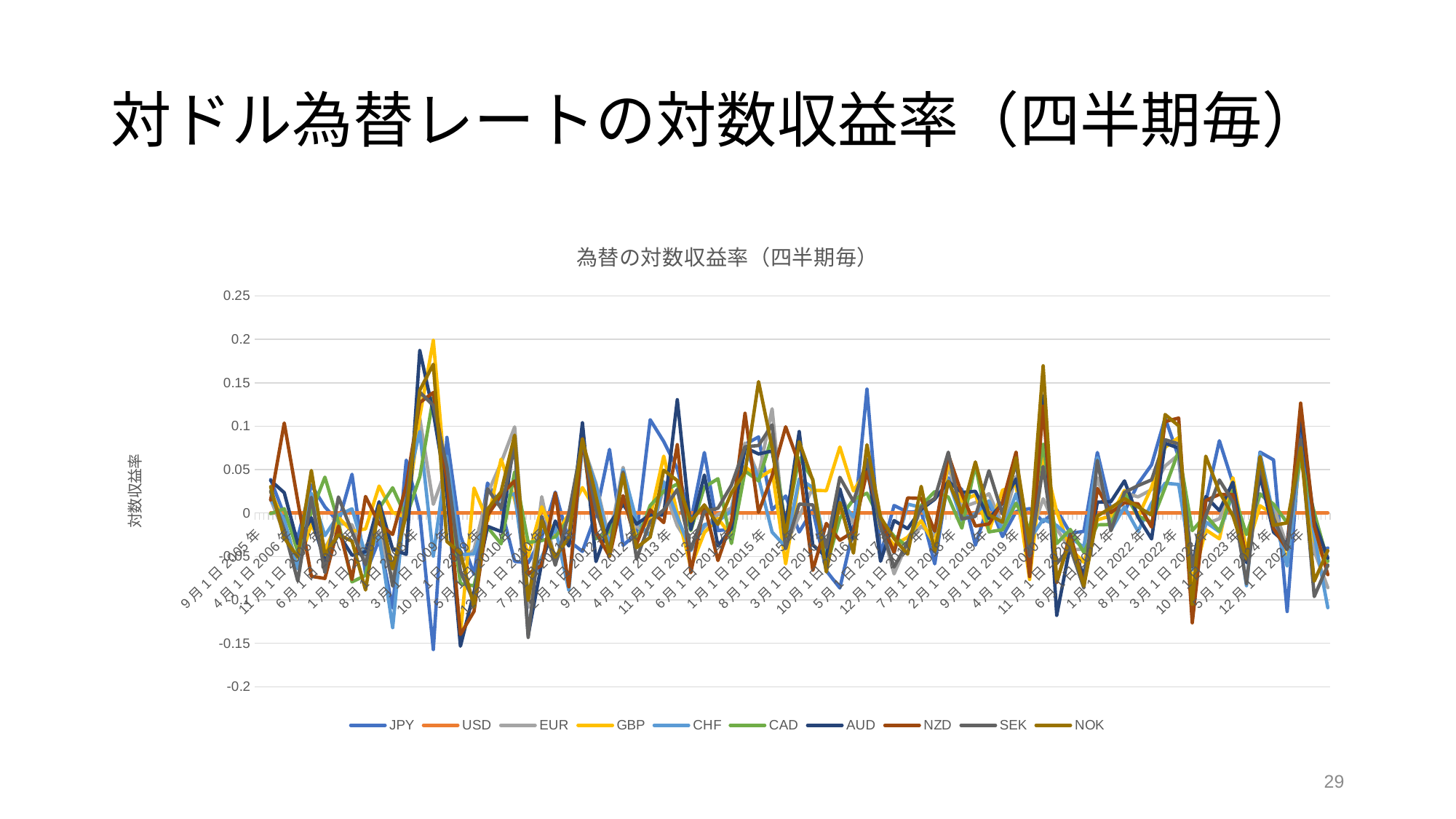

# 対ドル為替レートの対数収益率（四半期毎）

### Chart: 為替の対数収益率（四半期毎）

| Category | JPY | USD | EUR | GBP | CHF | CAD | AUD | NZD | SEK | NOK |
|---|---|---|---|---|---|---|---|---|---|---|
| 38596 | None | None | None | None | None | None | None | None | None | None |
| 38687 | 0.038542747025618045 | 0.0 | 0.015639308789417633 | 0.024395703668228748 | 0.015574368276965213 | -0.0006879353612092961 | 0.03744412321009206 | 0.015067882863826598 | 0.025060901358107113 | 0.03035986429593966 |
| 38777 | -0.002376507653893349 | 0.0 | -0.022763652151301526 | -0.009686981129238928 | -0.0074883822077248955 | 0.00497684226159118 | 0.023417896901325508 | 0.10369291456606176 | -0.01951287623713386 | -0.028756455564303854 |
| 38869 | -0.027918408111272674 | 0.0 | -0.05402682783824237 | -0.061102747572614816 | -0.06430333889581405 | -0.04472414565208092 | -0.0352244094883146 | 0.01363476841181054 | -0.07824503219665785 | -0.05070080454008915 |
| 38961 | 0.03215821773561911 | 0.0 | 0.009420820789605723 | -0.013018595620772485 | 0.02272365596023598 | 0.0008946945215234082 | -0.005508015413895008 | -0.07285216856626957 | 0.018157807194923343 | 0.0490209788469072 |
| 39052 | 0.007082660299177319 | 0.0 | -0.040996236764936154 | -0.04518379586847696 | -0.02600073574046697 | 0.041344126116428764 | -0.05602631340968258 | -0.07533467007737177 | -0.06847402483343239 | -0.047930046312348824 |
| 39142 | -0.01038816824601284 | 0.0 | -0.011818741913195476 | -0.004908226207697366 | -0.0024648767717558705 | -0.010523688944726689 | -0.023966636831327277 | -0.015114710310545463 | 0.018469895829010662 | -0.02488785019656075 |
| 39234 | 0.04466213698269966 | 0.0 | -0.013583693498894055 | -0.021082722001038796 | 0.004841829655157073 | -0.07928423714709526 | -0.04853954874557052 | -0.07649782797259223 | -0.02167195724012154 | -0.03237620747662175 |
| 39326 | -0.07019983021390223 | 0.0 | -0.05268399120804808 | -0.018256085115810065 | -0.047959563654824955 | -0.07179278065730106 | -0.04451735012928322 | 0.019036544440012584 | -0.05952504205244284 | -0.08862571949579637 |
| 39417 | -0.030597488153381223 | 0.0 | -0.021934501322878008 | 0.031038364203714974 | -0.026545225152766937 | 0.005230874013559924 | 0.012960287204322903 | -0.012497305074330816 | 0.005177904755146954 | 0.008534902449837506 |
| 39508 | -0.10929945723777565 | 0.0 | -0.07779593873452256 | 0.0005951790672669714 | -0.13189475165288553 | 0.02907066489475294 | -0.04176775228324739 | -0.02468686151420137 | -0.08417589736802501 | -0.06421236607369765 |
| 39600 | 0.06100755253716502 | 0.0 | 0.0009457756064386412 | -0.004771380821497462 | 0.027004519937651843 | -0.004884730306671269 | -0.04760354543679518 | 0.03141214479140991 | 0.011223387277994264 | -0.001884829647196486 |
| 39692 | -0.0007542189477921072 | 0.0 | 0.10929164738129521 | 0.11134100258196923 | 0.09389331351460255 | 0.041624727772042014 | 0.1870993967476676 | 0.1272086048246739 | 0.13920784278364537 | 0.14145657225658897 |
| 39783 | -0.15715749070373763 | 0.0 | 0.010118130165584686 | 0.1988537814441609 | -0.04953950852821291 | 0.133719256611549 | 0.11576850918385344 | 0.13874080473920083 | 0.12395447978492603 | 0.1712511853349582 |
| 39873 | 0.08714012564484408 | 0.0 | 0.05362558367090575 | 0.0201091767124836 | 0.06537564254271078 | 0.035680595019836336 | 0.022043508288615996 | 0.03842552378219147 | 0.05326013964088383 | -0.03283342744978403 |
| 39965 | -0.025924911109280992 | 0.0 | -0.0572675543584745 | -0.13981207253454742 | -0.04791281721018919 | -0.08116017029035688 | -0.15326283118747577 | -0.1397787964497721 | -0.06731894860259229 | -0.04597620049317627 |
| 40057 | -0.07052895300093524 | 0.0 | -0.042132610697375505 | 0.02873807638908801 | -0.04713407767445237 | -0.08383418140979873 | -0.09107551204783321 | -0.11323048622637769 | -0.10206843459804825 | -0.10813981909111031 |
| 40148 | 0.034488064133611426 | 0.0 | 0.02214753622265633 | -0.009326325840880176 | -0.00038617494204572927 | -0.016217590967108692 | -0.015316416961816093 | -0.0028983427288818264 | 0.027893639091833778 | 0.004357606757104405 |
| 40238 | 0.005901621292283708 | 0.0 | 0.05785013350640412 | 0.06201109725766776 | 0.0174217098978028 | -0.03550897899047806 | -0.02140477149416257 | 0.020896175542249127 | 0.005458787280675185 | 0.02452594578302709 |
| 40330 | -0.055655443776778994 | 0.0 | 0.09922091231866328 | 0.01566769018596468 | 0.02224086420271737 | 0.047415006431479965 | 0.08746201495548392 | 0.03703997962307732 | 0.07714670543555123 | 0.08971557715093673 |
| 40422 | -0.05749779955506778 | 0.0 | -0.10831496888485836 | -0.0501139098894821 | -0.09250206129707886 | -0.03391450789661112 | -0.14074520596479623 | -0.06990797491589615 | -0.14320567860975897 | -0.10031111989673602 |
| 40513 | -0.027941565089560937 | 0.0 | 0.018775455299018615 | 0.007203288271434708 | -0.05042032245198113 | -0.03168914288020763 | -0.056896807919338405 | -0.06015656657737264 | -0.0038052248781283845 | -0.00899059144490751 |
| 40603 | 0.024100484865852433 | 0.0 | -0.05727649292945986 | -0.027203954978104197 | -0.016843412663540665 | -0.027454698464409826 | -0.009151264316756946 | 0.02320397034908413 | -0.06007282168248931 | -0.05085692423936601 |
| 40695 | -0.032140604867346066 | 0.0 | -0.023513628115178417 | -0.0009624639819007086 | -0.08911209319450052 | -0.006931181733850475 | -0.03789528265891439 | -0.08488690428101521 | -0.0002530644537031939 | -0.027991789296610205 |
| 40787 | -0.04418083328172045 | 0.0 | 0.08025471747141479 | 0.029258037002128416 | 0.07761330800691014 | 0.08608531075731775 | 0.10394335489500964 | 0.08542017668157037 | 0.08218564594668903 | 0.08538602675162346 |
| 40878 | -0.0012988701657211175 | 0.0 | 0.033959567576517344 | 0.0029569704838765614 | 0.0321891784450366 | -0.029578804346528462 | -0.05587378992730375 | -0.02233439005288962 | 0.0035779254226125387 | 0.019275710624640327 |
| 40969 | 0.07328138382656561 | 0.0 | -0.030751437569273225 | -0.0301308383949044 | -0.038708898760124434 | -0.02131854074743023 | -0.012138817914511121 | -0.05006434007286362 | -0.042576026684819045 | -0.04896586477605113 |
| 41061 | -0.03715978722767649 | 0.0 | 0.0526403114822839 | 0.01919322935618412 | 0.05005638782705803 | 0.01856777764146422 | 0.009989270027109195 | 0.020022555170355498 | 0.0471533566537407 | 0.045009314550266306 |
| 41153 | -0.023721541046335396 | 0.0 | -0.015438903151651417 | -0.02868722616491843 | -0.009216655104924063 | -0.033002995239287486 | -0.012683851406699129 | -0.035618860908633795 | -0.05272888744030829 | -0.039926488779546625 |
| 41244 | 0.10748918553051745 | 0.0 | -0.0260533167635698 | -0.004374956342142625 | -0.025983888670192332 | 0.00870627082674307 | -0.0020777069597732118 | 0.0037355291850876696 | -0.010013404140235107 | -0.027831274298550406 |
| 41334 | 0.08239888042750558 | 0.0 | 0.02874994761116916 | 0.06552252856151951 | 0.036043803021881114 | 0.02498512489210796 | -0.002082032815403623 | -0.010997361522859645 | 0.003716962517375703 | 0.04932929617997481 |
| 41426 | 0.051017218486161274 | 0.0 | -0.014596913569846564 | -0.00030422878238908524 | -0.0046467503613579035 | 0.03344922760727931 | 0.1305308554953594 | 0.07874660643490256 | 0.02725145577083561 | 0.03739742168702986 |
| 41518 | -0.009223194151204256 | 0.0 | -0.03887204265117608 | -0.06213763256767706 | -0.04315349197317791 | -0.020167782377033976 | -0.019113272857515247 | -0.06866108648059012 | -0.0421251208077712 | -0.009389584853522455 |
| 41609 | 0.06970537597024706 | 0.0 | -0.016091987774585623 | -0.022594281387997964 | -0.013351333174864225 | 0.02981872302367424 | 0.04377465545459885 | 0.009327732825206029 | 0.0015859198547594371 | 0.009274199921018295 |
| 41699 | -0.020241470012306872 | 0.0 | -0.0017887861666876874 | -0.006312313318388393 | -0.009340078027206582 | 0.039510400293198154 | -0.037826129688294415 | -0.05471103486054241 | 0.0055618960820844835 | -0.012991397470274547 |
| 41791 | -0.018485537872985246 | 0.0 | 0.005767662239862957 | -0.026339527083343982 | 0.0025969641423164245 | -0.03509455246364522 | -0.017858452263574985 | -0.00932915785734226 | 0.031869392140079056 | 0.02337202840686556 |
| 41883 | 0.0791158601799474 | 0.0 | 0.08060080510234668 | 0.05362590108532393 | 0.07409186273857368 | 0.04840170800986126 | 0.07556243950954472 | 0.11489793092207523 | 0.07631289637922625 | 0.046709095074401755 |
| 41974 | 0.08761924279158206 | 0.0 | 0.043022704077018276 | 0.04020562169251394 | 0.040126464737369236 | 0.03699904791713361 | 0.06804770837596483 | 0.0008586036510765726 | 0.07778647311027051 | 0.15132411088789224 |
| 42064 | 0.0036697288889624017 | 0.0 | 0.12003928157726754 | 0.04982804698185194 | -0.021967729725498042 | 0.08794340364136459 | 0.07150123173143597 | 0.04313810561293829 | 0.10155880146635643 | 0.07558955226073177 |
| 42156 | 0.01953815088446453 | 0.0 | -0.03728226262005354 | -0.05858905420818145 | -0.03900274205209605 | -0.015490638227933114 | -0.013711961744339281 | 0.09936439515943044 | -0.04103303492851536 | -0.027271101247457123 |
| 42248 | -0.021871874230684683 | 0.0 | -0.0034592457638952046 | 0.03777524601277547 | 0.03920837643488943 | 0.06365749909508044 | 0.09387170924666294 | 0.056045179780371254 | 0.010282743431034568 | 0.0821719869387453 |
| 42339 | 0.0038311032117238357 | 0.0 | 0.02875755929505247 | 0.02613454200128621 | 0.029477951048121696 | 0.038824809164940285 | -0.03676043196776804 | -0.06604084319013744 | 0.009397000277301374 | 0.03761111308066493 |
| 42430 | -0.06650221017449959 | 0.0 | -0.0468045187521209 | 0.025756243696927486 | -0.041475199094277826 | -0.06223369080213417 | -0.050499937084131974 | -0.011962194064300286 | -0.03986544826931361 | -0.06785177103715484 |
| 42522 | -0.08633318096499151 | 0.0 | 0.0243983095727518 | 0.07604547051734513 | 0.015281660318176758 | -0.0062483328986046305 | 0.027806853933430353 | -0.03133158785790856 | 0.04114326763176933 | 0.012177516466156639 |
| 42614 | -0.01877071438091593 | 0.0 | -0.012180963037835042 | 0.025500856068204254 | -0.004621792235770952 | 0.015662508278216088 | -0.029340478956051994 | -0.021568261325908028 | 0.013436105588974196 | -0.04617550879302495 |
| 42705 | 0.1426796884848395 | 0.0 | 0.0666514772883886 | 0.05036489470650921 | 0.04666038424308776 | 0.02281983271387587 | 0.06138721765731041 | 0.04756021581812954 | 0.06065413025053068 | 0.07864081170294507 |
| 42795 | -0.04811442778354318 | 0.0 | -0.01291569933842123 | -0.01730297727663842 | -0.01474763206056979 | -0.008900249470264125 | -0.05549562098351115 | -0.008028246547624816 | -0.015457523812747693 | -0.004886296202339747 |
| 42887 | 0.008671220469815551 | 0.0 | -0.07005896966894906 | -0.036963092728689105 | -0.045698925437334934 | -0.02656876105935782 | -0.00865806274311443 | -0.04545585392868486 | -0.062174383629339205 | -0.029458515236806416 |
| 42979 | 0.0010675207845921846 | 0.0 | -0.03334997968155407 | -0.027876829928218126 | 0.010279930619749272 | -0.03893684664268641 | -0.018014308092899976 | 0.017379095834193444 | -0.03393674128836605 | -0.04740712503529011 |
| 43070 | 0.00177667276014426 | 0.0 | -0.015480185287899172 | -0.008881770134780422 | 0.006487177154718673 | 0.008784595702180714 | 0.004144030325449686 | 0.01686959233561958 | 0.006789889004010116 | 0.030684084823862548 |
| 43160 | -0.058574271153277284 | 0.0 | -0.026632570615814265 | -0.036477790114361176 | -0.021684721660570283 | 0.024659644395949178 | 0.015869048420587915 | -0.020914671529428143 | 0.016817685175540886 | -0.04475421090903654 |
| 43252 | 0.040573516447166454 | 0.0 | 0.05315869665166233 | 0.05946116415345629 | 0.037872400156597395 | 0.018370294853737038 | 0.03620031802851779 | 0.06710922244778458 | 0.07010325931807512 | 0.03680261234224893 |
| 43344 | 0.026925046318881502 | 0.0 | 0.006523028371118675 | 0.013514605746170664 | -0.008417472752078145 | -0.01736234749179708 | 0.02378712074796415 | 0.021956836292042557 | -0.006650355064403981 | 0.0003438367300618885 |
| 43435 | -0.036915139393967865 | 0.0 | 0.01200245222240252 | 0.021020826886766042 | -0.0005093465194414866 | 0.05524934605278914 | 0.024999516339651907 | -0.014942576738644218 | -0.003923430589255793 | 0.05887242172146523 |
| 43525 | 0.01161537559990032 | 0.0 | 0.022235743119141255 | -0.02115116250115714 | 0.013963598329111863 | -0.02171984125930577 | -0.006368997539506503 | -0.01257963295175107 | 0.04873421866894193 | -0.0019814262318291302 |
| 43617 | -0.027068221723248485 | 0.0 | -0.013441214389961932 | 0.026242823195741925 | -0.01948113557182254 | -0.01921826569458243 | 0.01108416162923038 | 0.012579632951751046 | -0.0013996556979208891 | -0.010528929126565525 |
| 43709 | 0.0016671301443906244 | 0.0 | 0.04219471576890026 | 0.03223264670815375 | 0.02209026901384456 | 0.011318439033711308 | 0.03923961564746617 | 0.07026007460825691 | 0.05851383690529749 | 0.06381811941101606 |
| 43800 | 0.005076855876024966 | 0.0 | -0.028304819374776084 | -0.07649397540657406 | -0.030527401067718802 | -0.019295164869224887 | -0.039380045362624516 | -0.07308683648516065 | -0.04987806569455939 | -0.03526571389048331 |
| 43891 | -0.009993605889509689 | 0.0 | 0.016350956572962663 | 0.06623747523938497 | -0.0072591835934443915 | 0.07939090601147536 | 0.1347331840522343 | 0.1231232330503681 | 0.053651119240554254 | 0.16954049319067863 |
| 43983 | 0.003620333497065481 | 0.0 | -0.018146893748910712 | 0.0014893883850411653 | -0.01436158653371811 | -0.03518023478194226 | -0.1178137203861302 | -0.08011719945340301 | -0.05827619707542381 | -0.07851027284438769 |
| 44075 | -0.023153304974716866 | 0.0 | -0.0424570420502368 | -0.04114243942456375 | -0.02827043393825559 | -0.018890938096934436 | -0.03692013037277358 | -0.024442466334200295 | -0.039888833450088604 | -0.030089364181490604 |
| 44166 | -0.021180532074370602 | 0.0 | -0.04140337710345938 | -0.0567631929671424 | -0.0394336173189689 | -0.045230174649578465 | -0.07163674907228182 | -0.08279210072997184 | -0.08620762610911963 | -0.08404588656158997 |
| 44256 | 0.06976746486417815 | 0.0 | 0.040582503413272596 | -0.007827022450468117 | 0.06378973787533 | -0.013603499877397424 | 0.012542226205466866 | 0.02820281870496847 | 0.06062175754153308 | -0.0033514169781438856 |
| 44348 | 0.003606856930993063 | 0.0 | -0.010733133643866171 | -0.003314004690037446 | -0.019804747289946887 | -0.013145428152001941 | 0.013137221781687069 | 0.0005588153260815102 | -0.020370603233670334 | 0.00601751086936266 |
| 44440 | 0.0015289835240248572 | 0.0 | 0.02332364736332902 | 0.02607478281732309 | 0.007110566481428749 | 0.022655723322058972 | 0.037034452793395956 | 0.01187060553128758 | 0.023836097617901137 | 0.01667262565872184 |
| 44531 | 0.033667858513737985 | 0.0 | 0.018593442802784802 | -0.004321411181485897 | -0.020936925764043025 | -0.003476615385465915 | -0.004709300498325665 | 0.010639493575090713 | 0.03154601750333438 | 0.006984947582658359 |
| 44621 | 0.05560273020921221 | 0.0 | 0.02692556647379413 | 0.029733541627392418 | 0.01133650684612 | -0.010742951368423936 | -0.02985296314968116 | -0.016175456782653436 | 0.038234349958438434 | -0.0023191052285591977 |
| 44713 | 0.10943734941731444 | 0.0 | 0.05418373336436284 | 0.07574876929274875 | 0.034410851832436695 | 0.029405768581997255 | 0.08040524231251243 | 0.105409088484115 | 0.08443392201753759 | 0.11346525224208431 |
| 44805 | 0.06434049814323096 | 0.0 | 0.06730678410360659 | 0.0869606307664065 | 0.03286076169904484 | 0.07149646783299124 | 0.07486714262394593 | 0.1093866221975172 | 0.07963839758704273 | 0.1004602950649505 |
| 44896 | -0.09897145094179405 | 0.0 | -0.08807244180967021 | -0.0805266176757209 | -0.06532250625497595 | -0.0202381336587792 | -0.061834514235538166 | -0.12639169250536478 | -0.06132181943804514 | -0.1050940584800526 |
| 44986 | 0.012732267490925521 | 0.0 | -0.01271294863712992 | -0.019304203611220695 | -0.010439416251599633 | -0.0025125641358831594 | 0.018901602285921255 | 0.014441367168482998 | -0.0030504404448827246 | 0.06551415896640307 |
| 45078 | 0.0832641233120774 | 0.0 | -0.006526728270505657 | -0.029673538653270454 | -0.02154660450851567 | -0.020859789669045035 | 0.002871358521819084 | 0.02149288394782266 | 0.03800193491831487 | 0.024235940351581876 |
| 45170 | 0.03425948834780533 | 0.0 | 0.03158157205029884 | 0.0407152408238069 | 0.02165591204537926 | 0.025436794558778245 | 0.035438455428686094 | 0.021220633812153382 | 0.013061477900604752 | -0.0031309460932097254 |
| 45261 | -0.05710721288208556 | 0.0 | -0.04288608797848708 | -0.0426232742208354 | -0.08362875605462891 | -0.024757061894111036 | -0.05680261334185954 | -0.05322436129336993 | -0.08130574966462344 | -0.05263968559994889 |
| 45352 | 0.07014538068344632 | 0.0 | 0.02226680077575145 | 0.00836824967051658 | 0.06898494909470566 | 0.02180655447961613 | 0.043325669697353145 | 0.05627926198897454 | 0.05637225895787155 | 0.06500338135187413 |
| 45444 | 0.06120370901244366 | 0.0 | 0.007206269421245593 | -0.001516300517964075 | -0.0032216880612387024 | 0.010288912695764861 | -0.022094880682750204 | -0.017740162338554886 | -0.0056493069800074 | -0.014115690616172261 |
| 45536 | -0.11336349879375152 | 0.0 | -0.03823095556307229 | -0.05644457424507834 | -0.061021106325692756 | -0.011249705053774367 | -0.03598487377287413 | -0.04215207223650949 | -0.041980116005228274 | -0.011316391675418352 |
| 45627 | 0.09022072275585741 | 0.0 | 0.07267535276253739 | 0.06676042871489117 | 0.07043476463485265 | 0.061372467447260964 | 0.1106833446294185 | 0.1265778211267505 | 0.08488627622926309 | 0.07502410230285242 |
| 45717 | -0.04702305357031755 | 0.0 | -0.043703722612261964 | -0.031659881555606964 | -0.025453483990196493 | 0.0005561735404770467 | -0.009451631112662411 | -0.014767487395293327 | -0.09615539583266337 | -0.07845365967982298 |
| 45809 | -0.0402775530870369 | 0.0 | -0.08590082813665204 | -0.0612626628100024 | -0.10896013189401724 | -0.05566318725519699 | -0.051931416619475305 | -0.07093754039988324 | -0.06000240466249173 | -0.04311213594859871 |
29